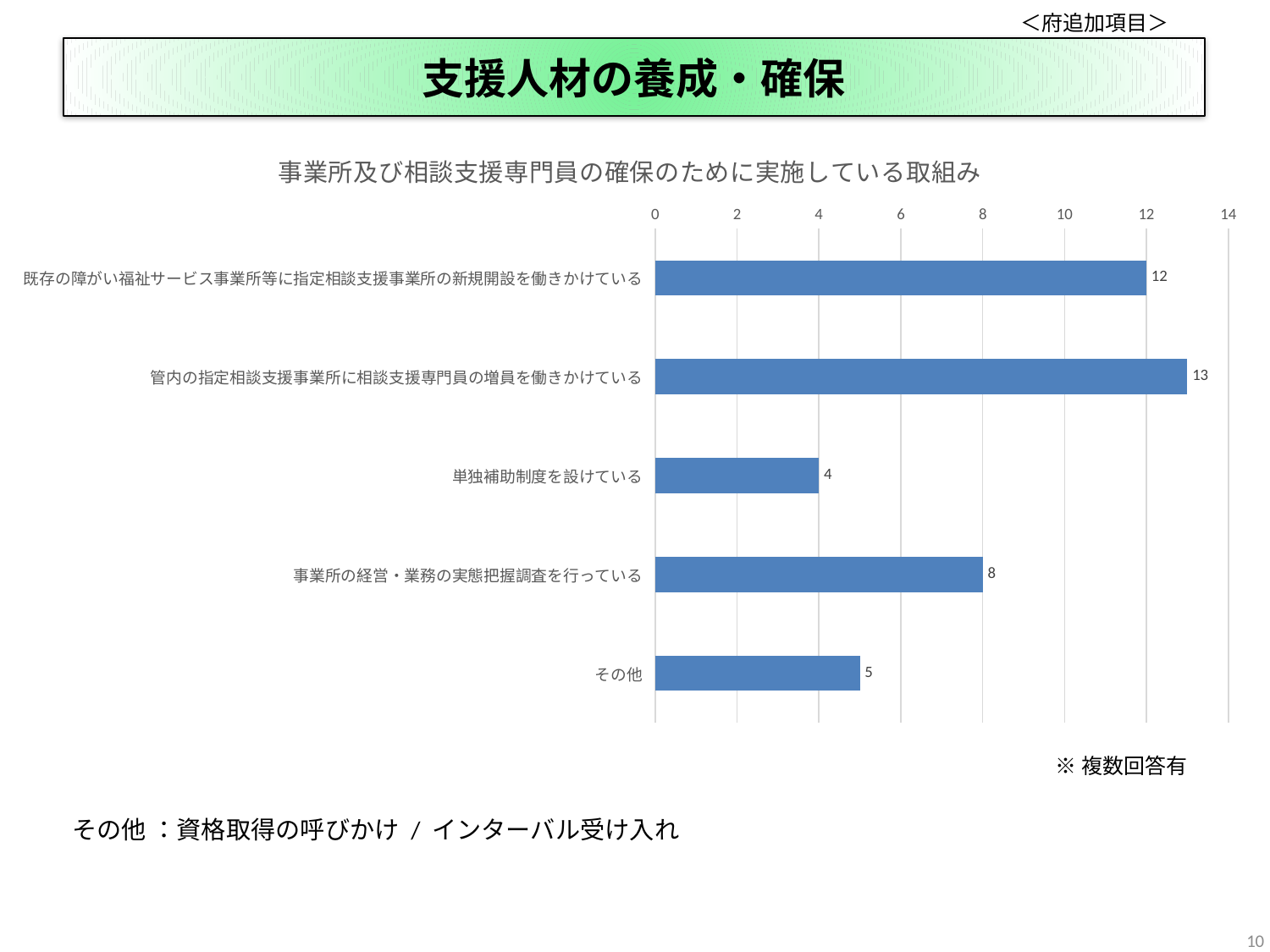

＜府追加項目＞
# 支援人材の養成・確保

### Chart: 事業所及び相談支援専門員の確保のために実施している取組み

| Category | 事業所及び相談支援専門員の確保のために実施している取組みについて、教えてください。 |
|---|---|
| 既存の障がい福祉サービス事業所等に指定相談支援事業所の新規開設を働きかけている | 12.0 |
| 管内の指定相談支援事業所に相談支援専門員の増員を働きかけている | 13.0 |
| 単独補助制度を設けている | 4.0 |
| 事業所の経営・業務の実態把握調査を行っている | 8.0 |
| その他 | 5.0 |
※複数回答有
その他 ：資格取得の呼びかけ / インターバル受け入れ
10